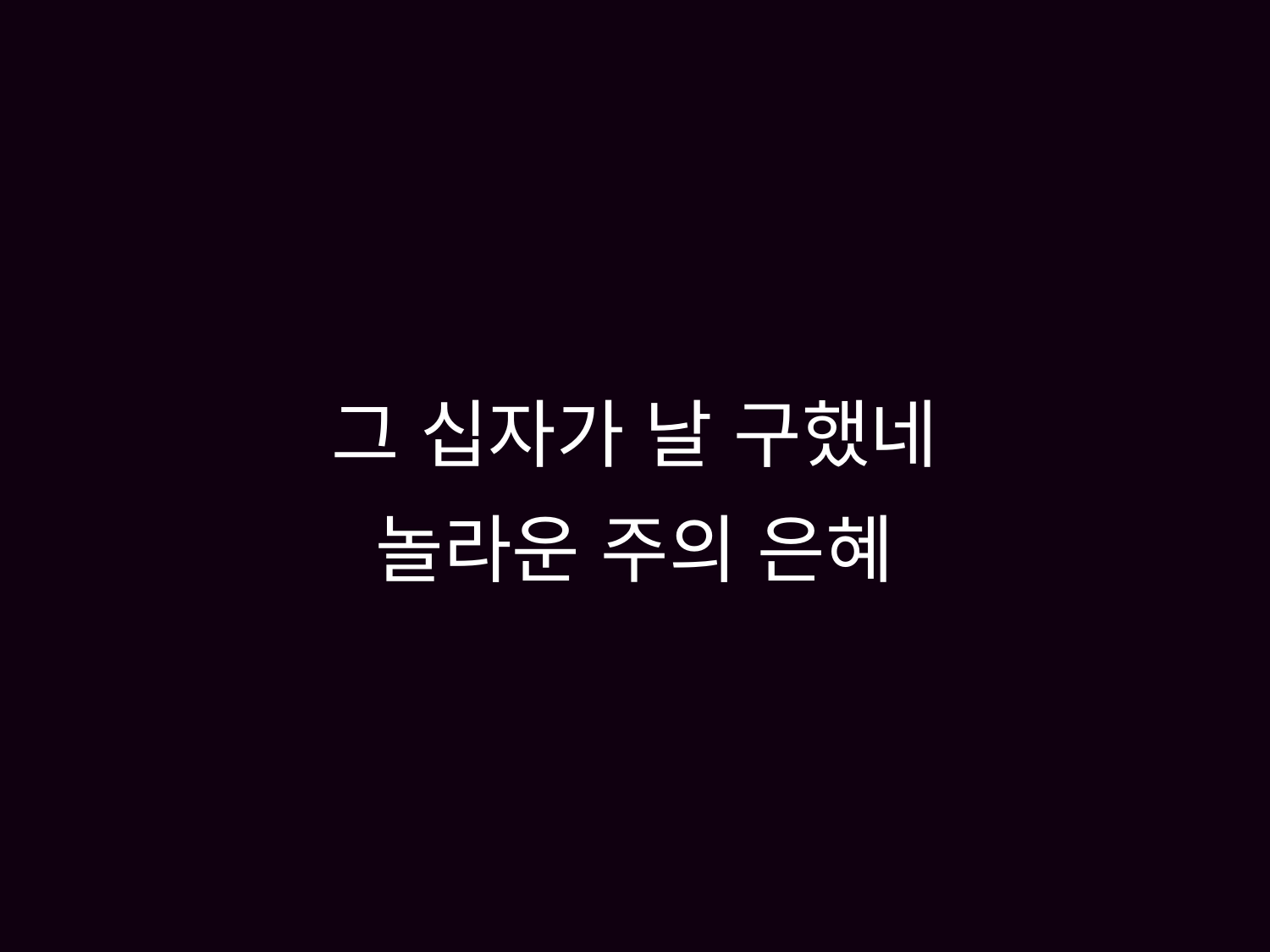

# 그 십자가 날 구했네 놀라운 주의 은혜